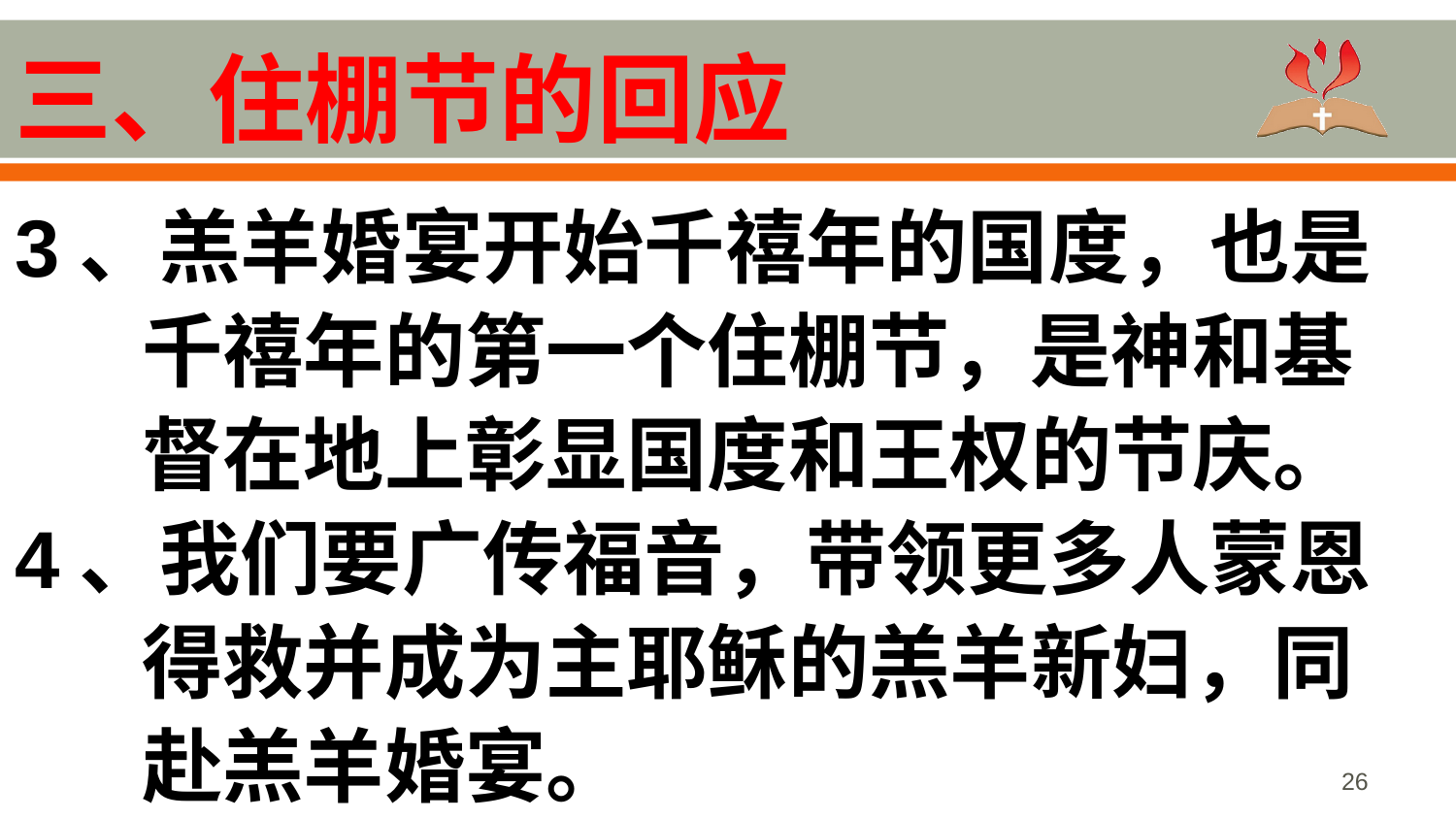

# 三、住棚节的回应
3、羔羊婚宴开始千禧年的国度，也是千禧年的第一个住棚节，是神和基督在地上彰显国度和王权的节庆。
4、我们要广传福音，带领更多人蒙恩得救并成为主耶稣的羔羊新妇，同赴羔羊婚宴。

26